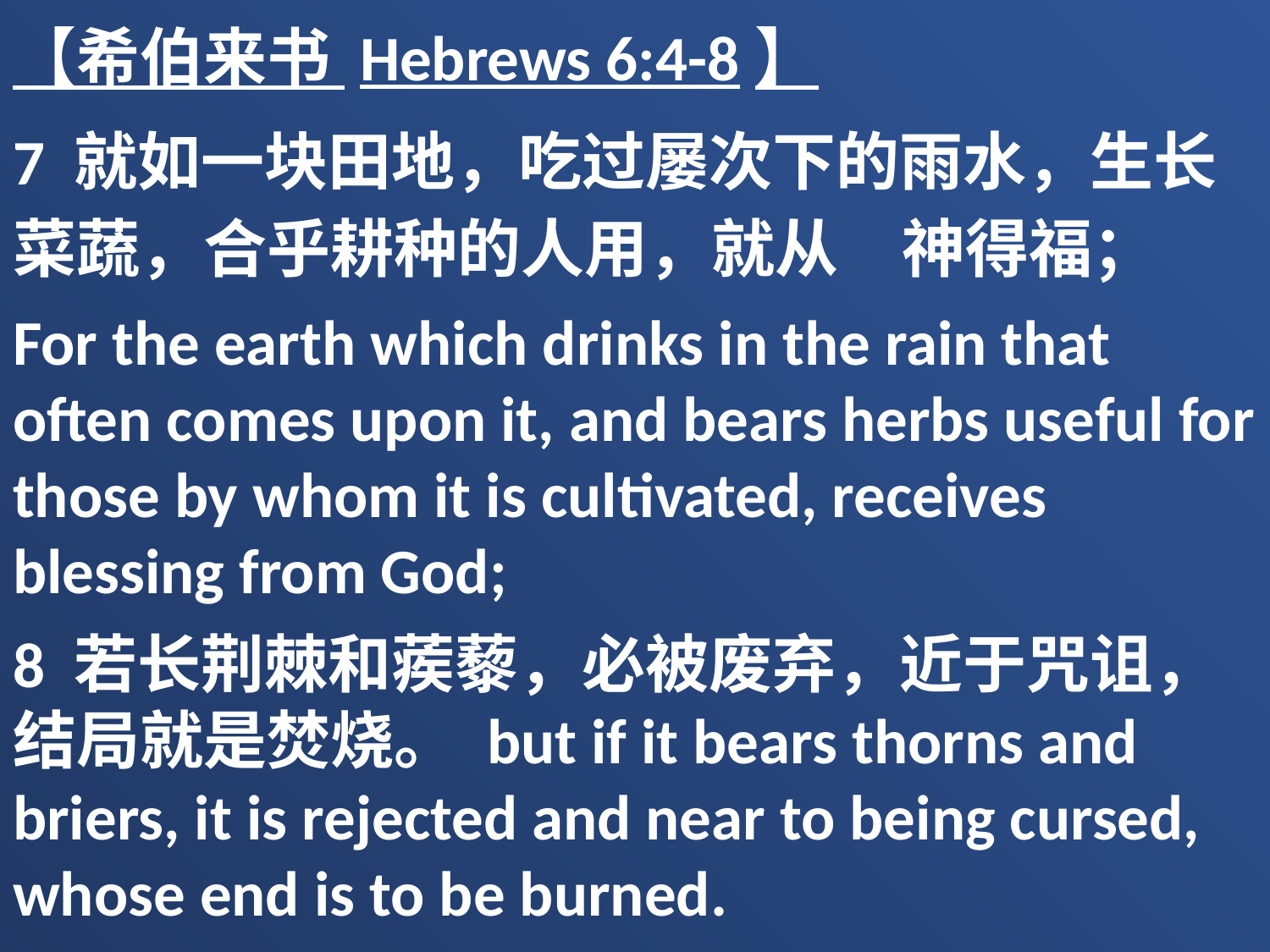

【希伯来书 Hebrews 6:4-8】
7 就如一块田地，吃过屡次下的雨水，生长菜蔬，合乎耕种的人用，就从　神得福；
For the earth which drinks in the rain that often comes upon it, and bears herbs useful for those by whom it is cultivated, receives blessing from God;
8 若长荆棘和蒺藜，必被废弃，近于咒诅，结局就是焚烧。 but if it bears thorns and briers, it is rejected and near to being cursed, whose end is to be burned.